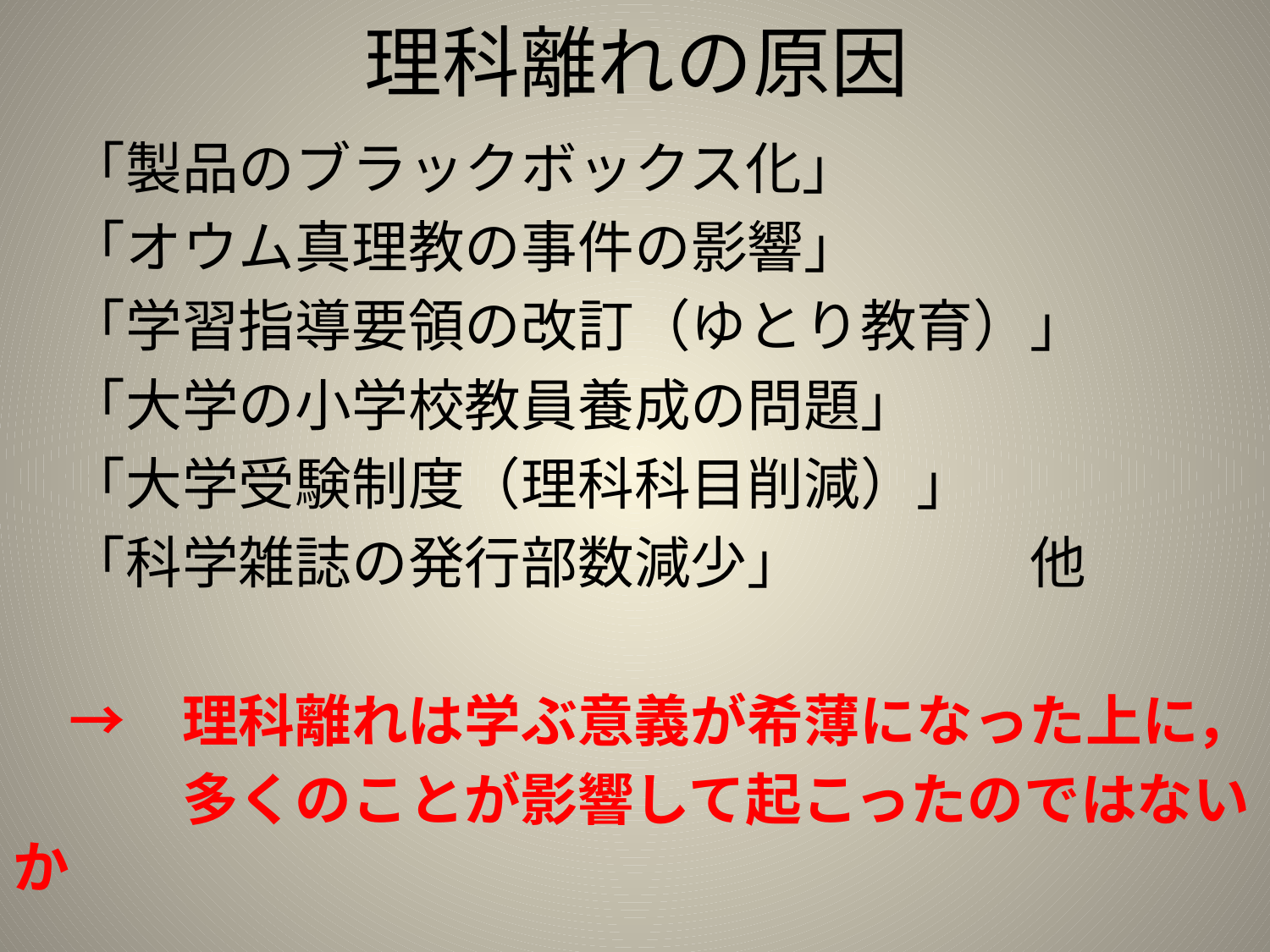

# 理科離れの原因
　「製品のブラックボックス化」
　「オウム真理教の事件の影響」
　「学習指導要領の改訂（ゆとり教育）」
　「大学の小学校教員養成の問題」
　「大学受験制度（理科科目削減）」
　「科学雑誌の発行部数減少」　　　　他

　→　理科離れは学ぶ意義が希薄になった上に，
　　　多くのことが影響して起こったのではないか